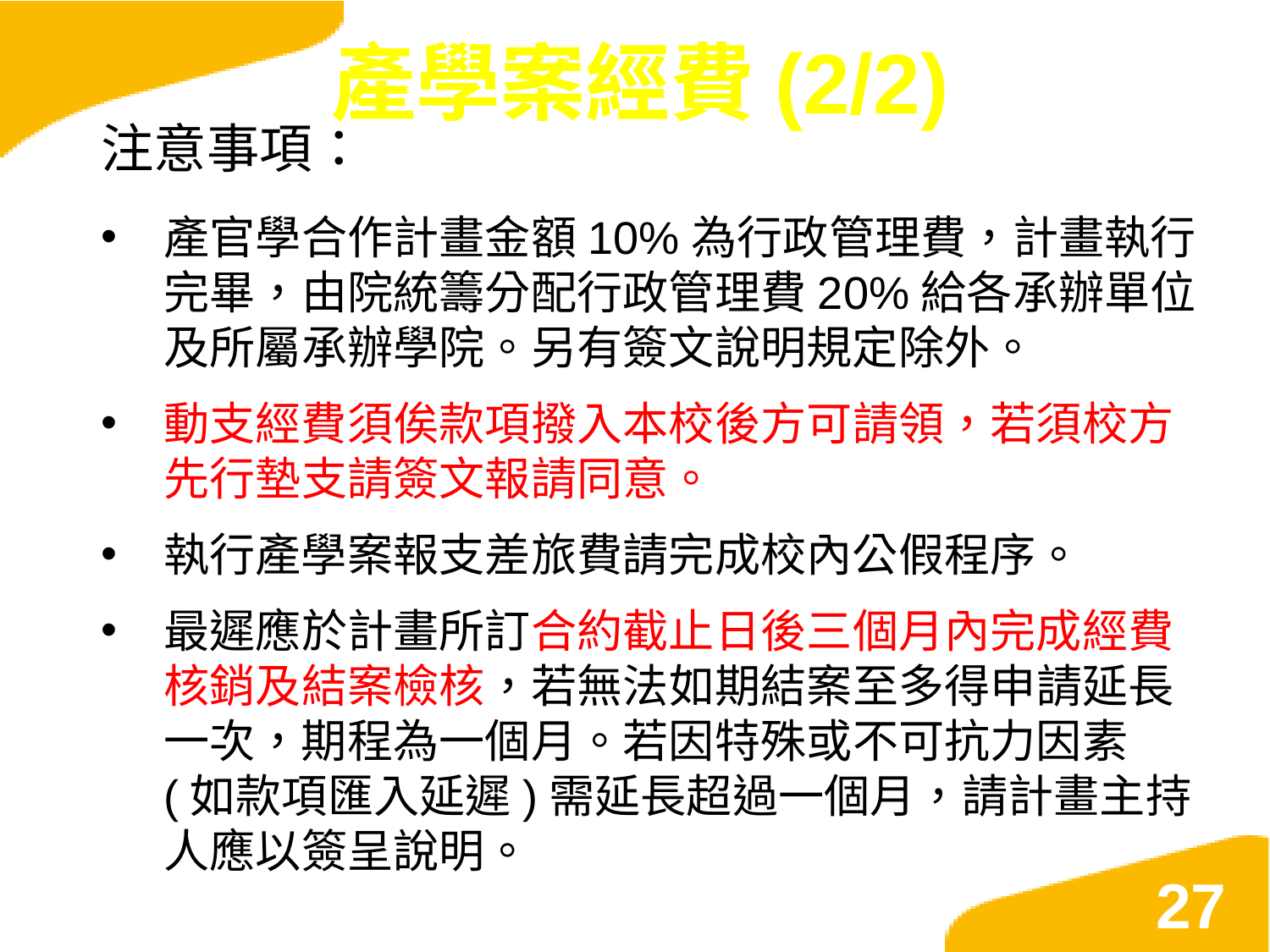

# 產學案經費(2/2)

注意事項：
產官學合作計畫金額10%為行政管理費，計畫執行完畢，由院統籌分配行政管理費20%給各承辦單位及所屬承辦學院。另有簽文說明規定除外。
動支經費須俟款項撥入本校後方可請領，若須校方先行墊支請簽文報請同意。
執行產學案報支差旅費請完成校內公假程序。
最遲應於計畫所訂合約截止日後三個月內完成經費核銷及結案檢核，若無法如期結案至多得申請延長一次，期程為一個月。若因特殊或不可抗力因素(如款項匯入延遲)需延長超過一個月，請計畫主持人應以簽呈說明。

27